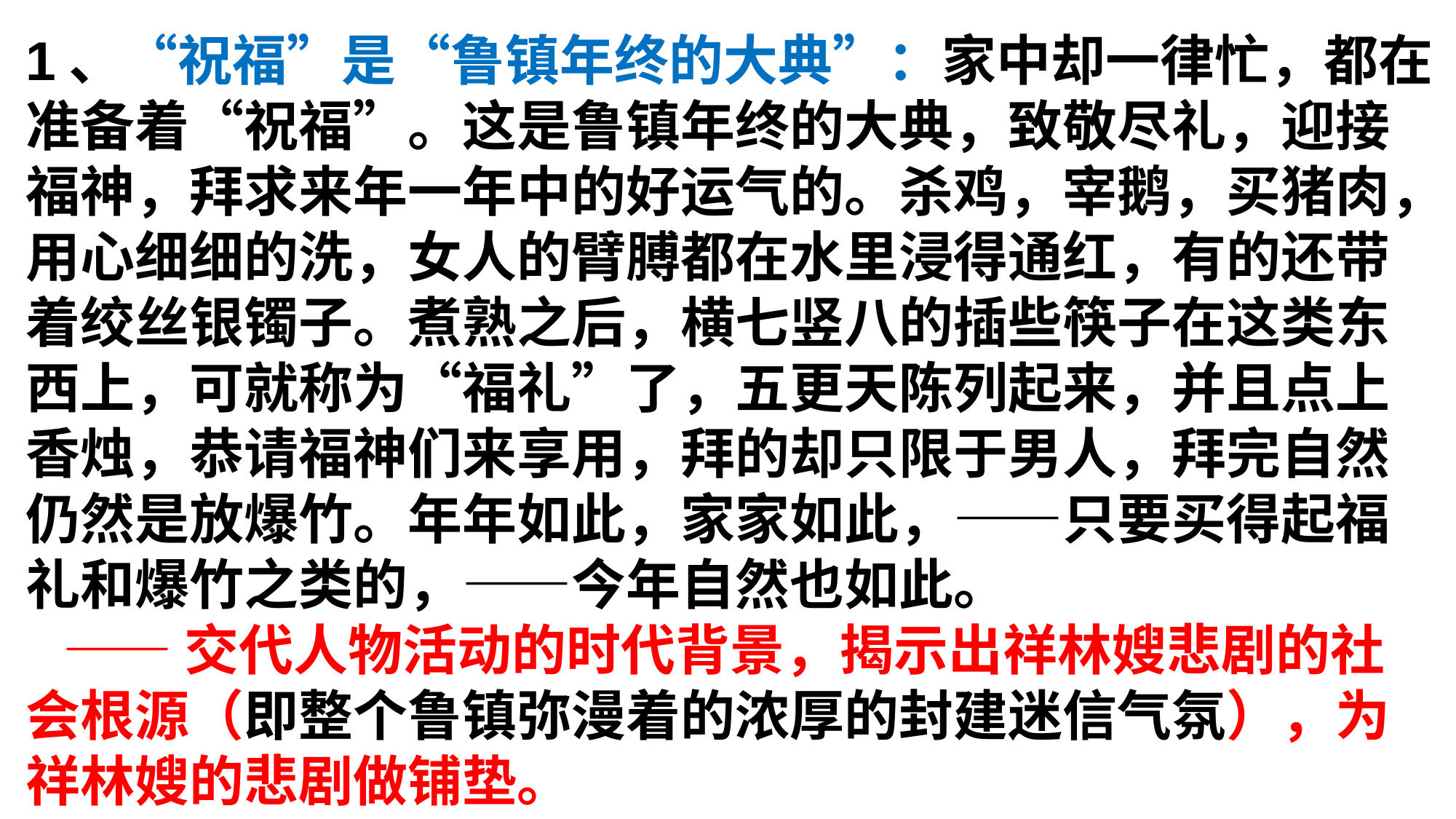

1、“祝福”是“鲁镇年终的大典”：家中却一律忙，都在准备着“祝福”。这是鲁镇年终的大典，致敬尽礼，迎接福神，拜求来年一年中的好运气的。杀鸡，宰鹅，买猪肉，用心细细的洗，女人的臂膊都在水里浸得通红，有的还带着绞丝银镯子。煮熟之后，横七竖八的插些筷子在这类东西上，可就称为“福礼”了，五更天陈列起来，并且点上香烛，恭请福神们来享用，拜的却只限于男人，拜完自然仍然是放爆竹。年年如此，家家如此，——只要买得起福礼和爆竹之类的，——今年自然也如此。
   ——交代人物活动的时代背景，揭示出祥林嫂悲剧的社会根源（即整个鲁镇弥漫着的浓厚的封建迷信气氛），为祥林嫂的悲剧做铺垫。